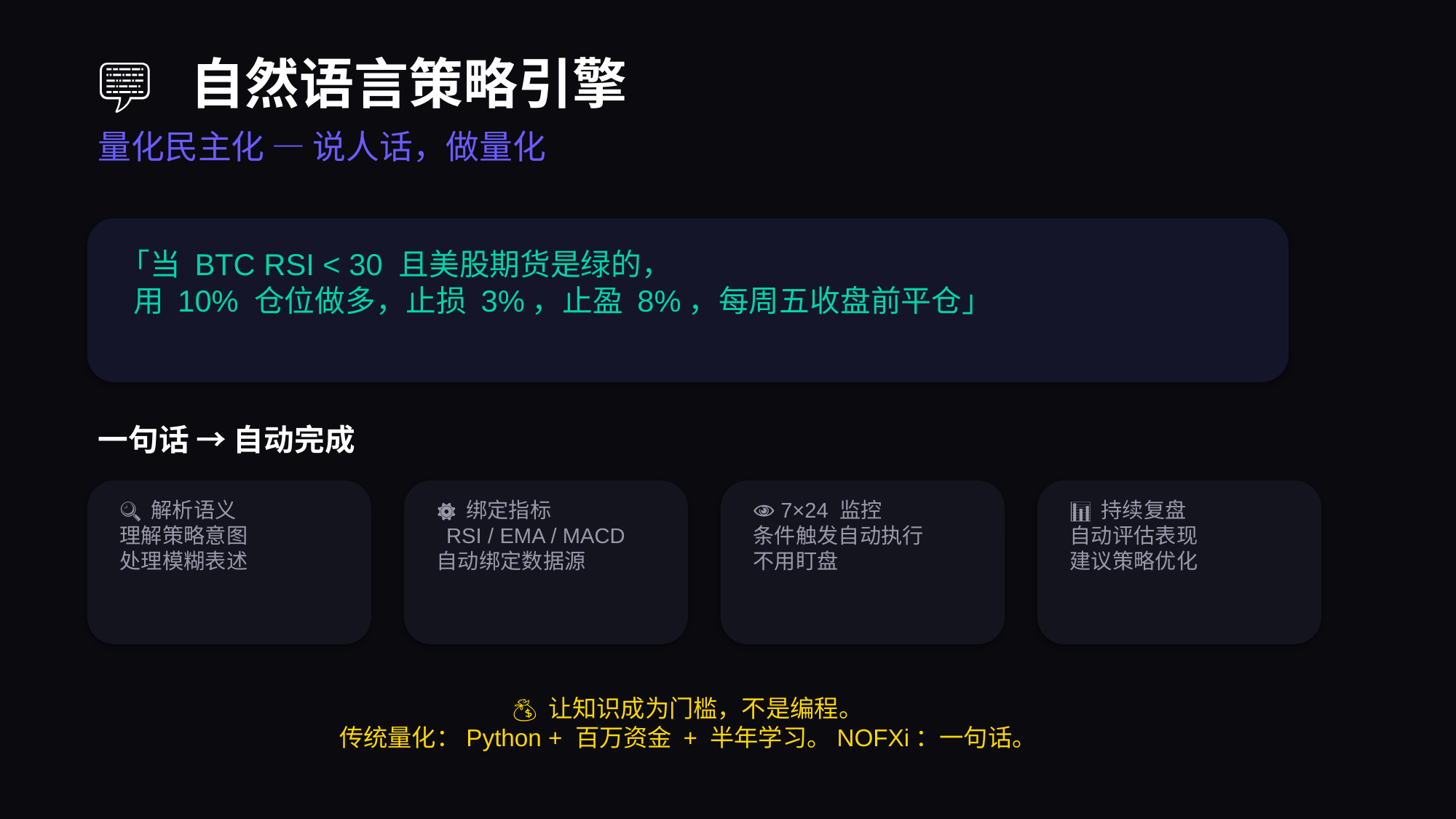

💬  自然语言策略引擎
量化民主化 — 说人话，做量化

「当 BTC RSI < 30 且美股期货是绿的，
  用 10% 仓位做多，止损 3%，止盈 8%，每周五收盘前平仓」
一句话 → 自动完成

🔍 解析语义
理解策略意图
处理模糊表述
⚙️ 绑定指标
 RSI / EMA / MACD
自动绑定数据源
👁️ 7×24 监控
条件触发自动执行
不用盯盘
📊 持续复盘
自动评估表现
建议策略优化
💰 让知识成为门槛，不是编程。
传统量化：Python + 百万资金 + 半年学习。NOFXi：一句话。